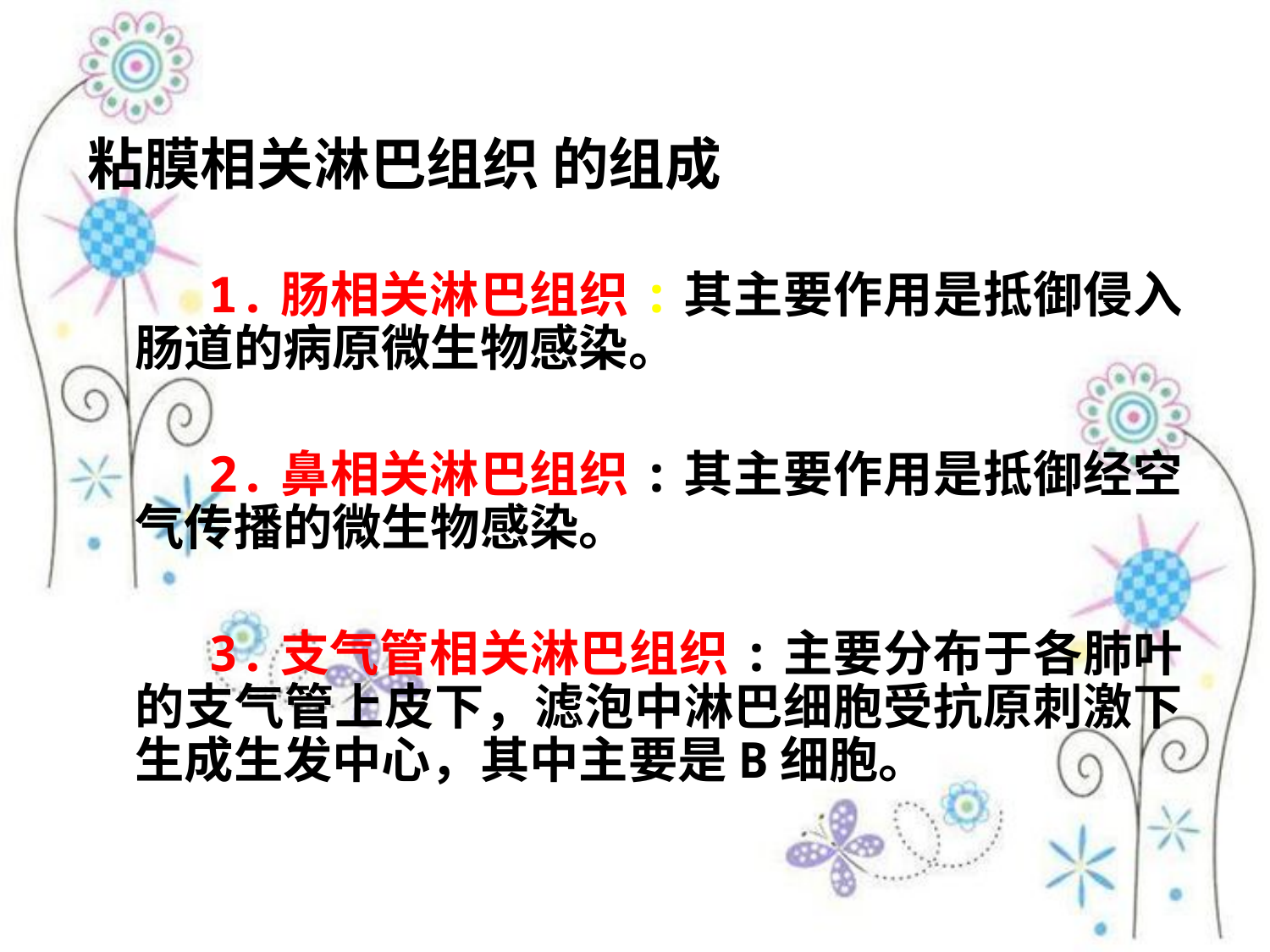

粘膜相关淋巴组织 的组成

    1.肠相关淋巴组织:其主要作用是抵御侵入肠道的病原微生物感染。

    2.鼻相关淋巴组织:其主要作用是抵御经空气传播的微生物感染。

    3.支气管相关淋巴组织:主要分布于各肺叶的支气管上皮下，滤泡中淋巴细胞受抗原刺激下生成生发中心，其中主要是B细胞。